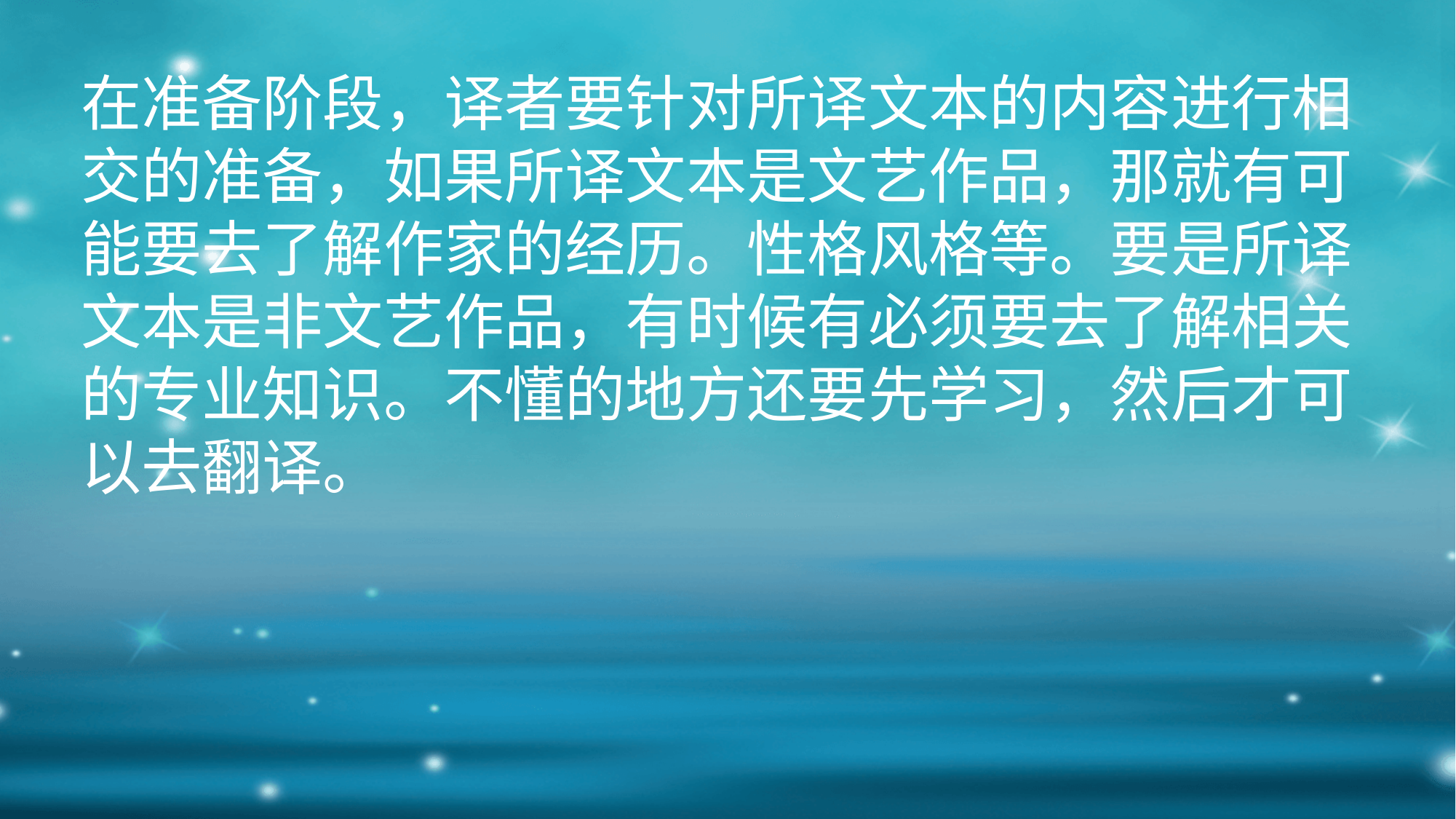

在准备阶段，译者要针对所译文本的内容进行相交的准备，如果所译文本是文艺作品，那就有可能要去了解作家的经历。性格风格等。要是所译文本是非文艺作品，有时候有必须要去了解相关的专业知识。不懂的地方还要先学习，然后才可以去翻译。